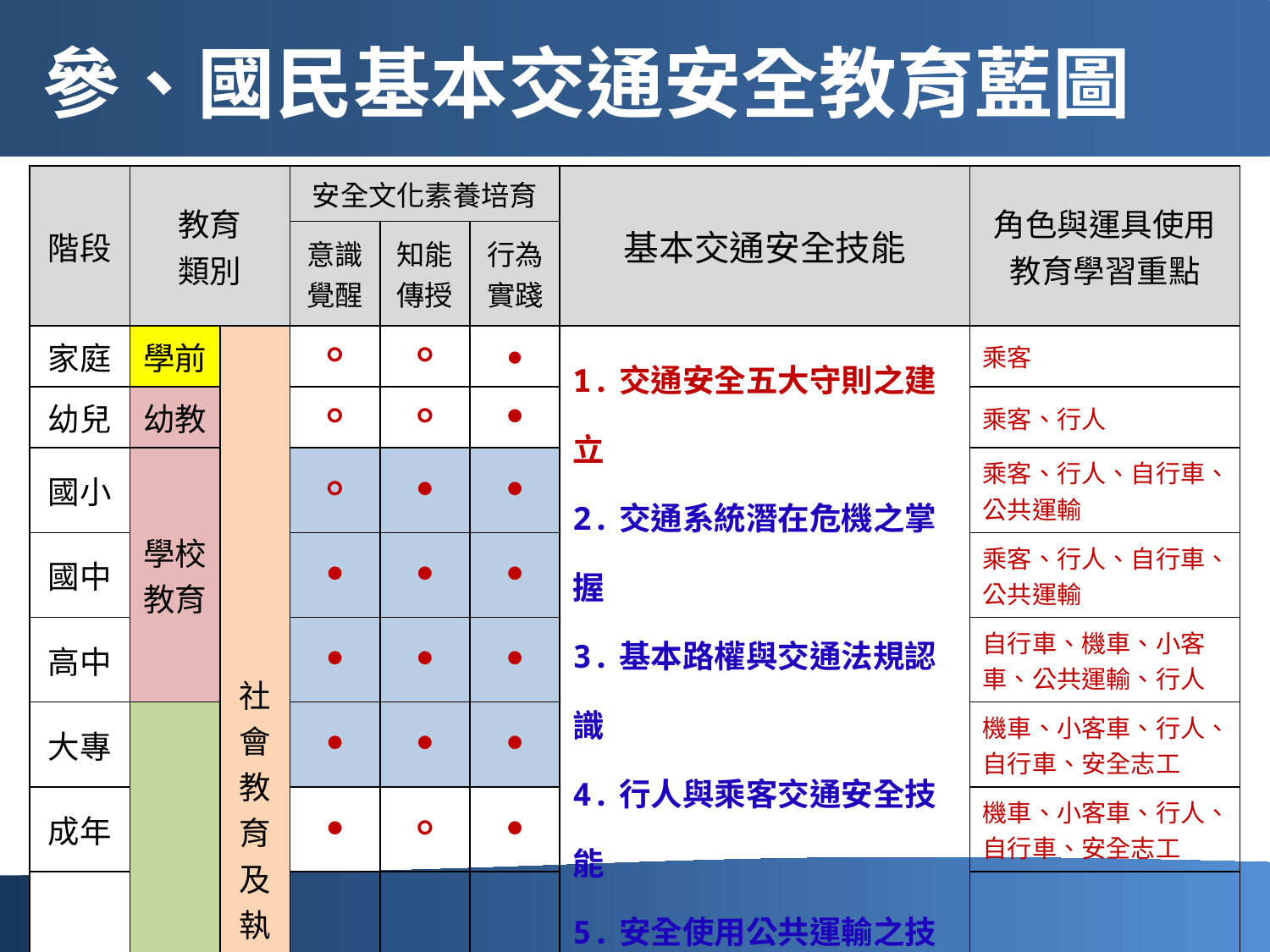

# 參、國民基本交通安全教育藍圖
| 階段 | 教育 類別 |  | 安全文化素養培育 |  |  | 基本交通安全技能 | 角色與運具使用 教育學習重點 |
| --- | --- | --- | --- | --- | --- | --- | --- |
|  |  |  | 意識 覺醒 | 知能 傳授 | 行為 實踐 |  |  |
| 家庭 | 學前 | 社會教育及執法 | ○ | ○ | ● | 1.交通安全五大守則之建立 2.交通系統潛在危機之掌握 3.基本路權與交通法規認識 4.行人與乘客交通安全技能 5.安全使用公共運輸之技能 6.安全騎乘自行車知識技能 7.交通維護及事故救護協助 | 乘客 |
| 幼兒 | 幼教 |  | ○ | ○ | ● |  | 乘客、行人 |
| 國小 | 學校教育 |  | ○ | ● | ● |  | 乘客、行人、自行車、 公共運輸 |
| 國中 |  |  | ● | ● | ● |  | 乘客、行人、自行車、公共運輸 |
| 高中 |  |  | ● | ● | ● |  | 自行車、機車、小客車、公共運輸、行人 |
| 大專 | 駕駛 教育 |  | ● | ● | ● |  | 機車、小客車、行人、自行車、安全志工 |
| 成年 |  |  | ● | ○ | ● |  | 機車、小客車、行人、自行車、安全志工 |
| 老年 |  |  | ● | ○ | ● |  | 機車、行人、自行車、公共運輸、小客車 |